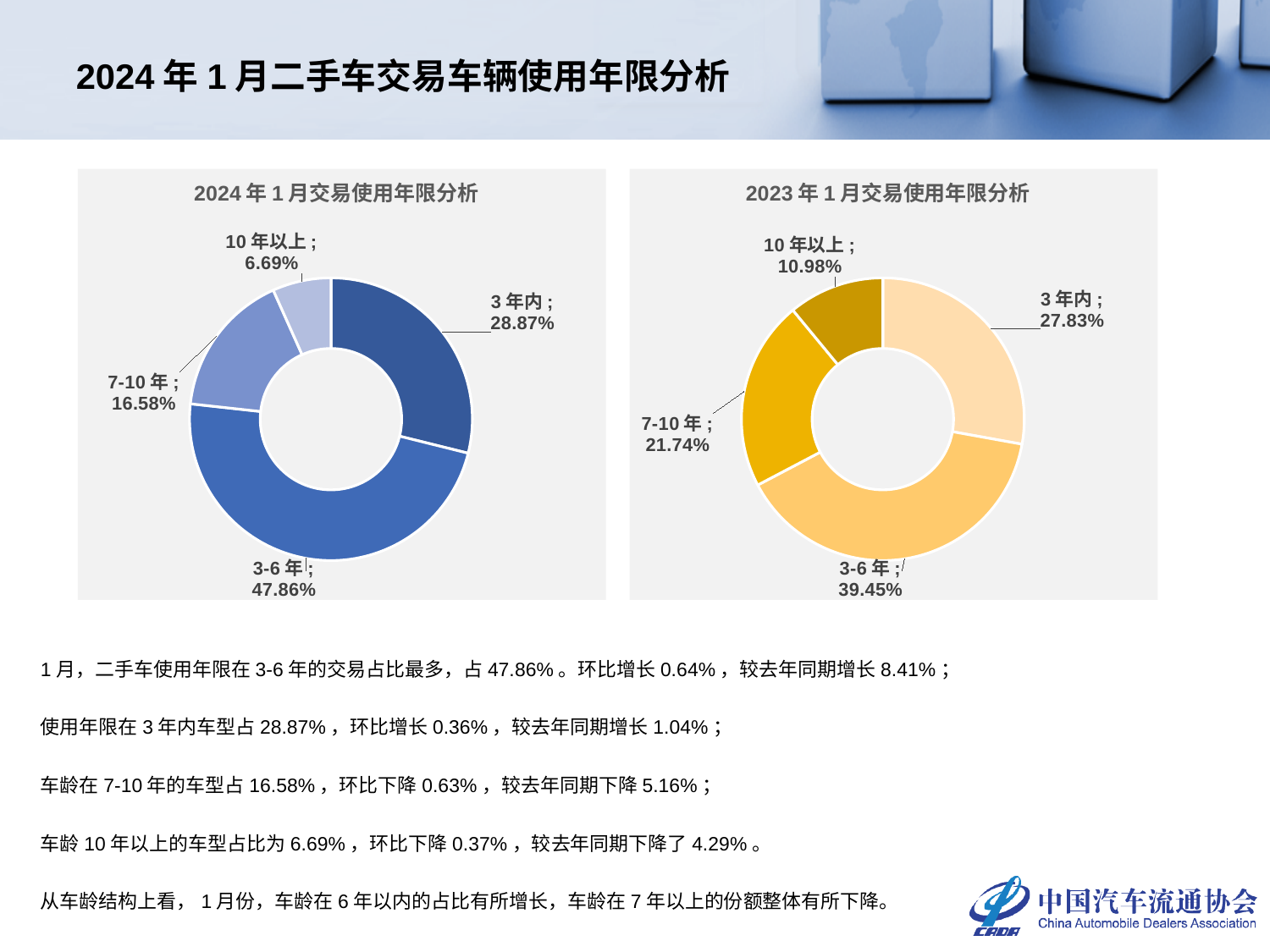

# 2024年1月二手车交易车辆使用年限分析

### Chart: 2024年1月交易使用年限分析

| Category | 车龄占比 |
|---|---|
| 3年内 | 0.28874248829933796 |
| 3-6年 | 0.47858343510826445 |
| 7-10年 | 0.16577922085614138 |
| 10年以上 | 0.06689485573625624 |

### Chart: 2023年1月交易使用年限分析

| Category |  |
|---|---|
| 3年内 | 0.27834267741061974 |
| 3-6年 | 0.3944845642466067 |
| 7-10年 | 0.21739200099983497 |
| 10年以上 | 0.10978075734293859 |
1月，二手车使用年限在3-6年的交易占比最多，占47.86%。环比增长0.64%，较去年同期增长8.41%；
使用年限在3年内车型占28.87%，环比增长0.36%，较去年同期增长1.04%；
车龄在7-10年的车型占16.58%，环比下降0.63%，较去年同期下降5.16%；
车龄10年以上的车型占比为6.69%，环比下降0.37%，较去年同期下降了4.29%。
从车龄结构上看，1月份，车龄在6年以内的占比有所增长，车龄在7年以上的份额整体有所下降。